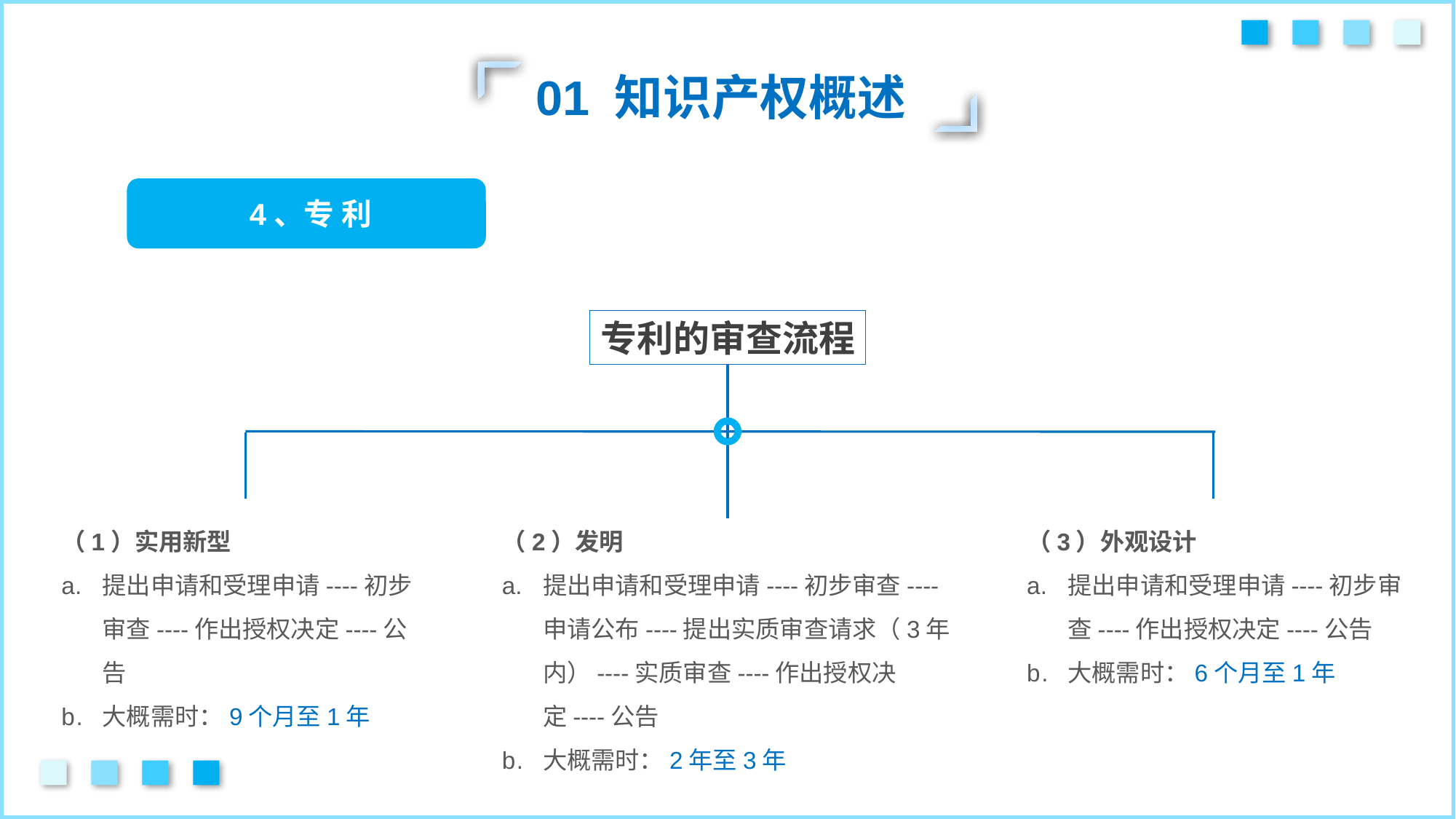

01 知识产权概述

 4、专 利
专利的审查流程

（1）实用新型
提出申请和受理申请----初步审查----作出授权决定----公告
大概需时：9个月至1年
（2）发明
提出申请和受理申请----初步审查----申请公布----提出实质审查请求（3年内）----实质审查----作出授权决定----公告
大概需时：2年至3年
（3）外观设计
提出申请和受理申请----初步审查----作出授权决定----公告
大概需时：6个月至1年